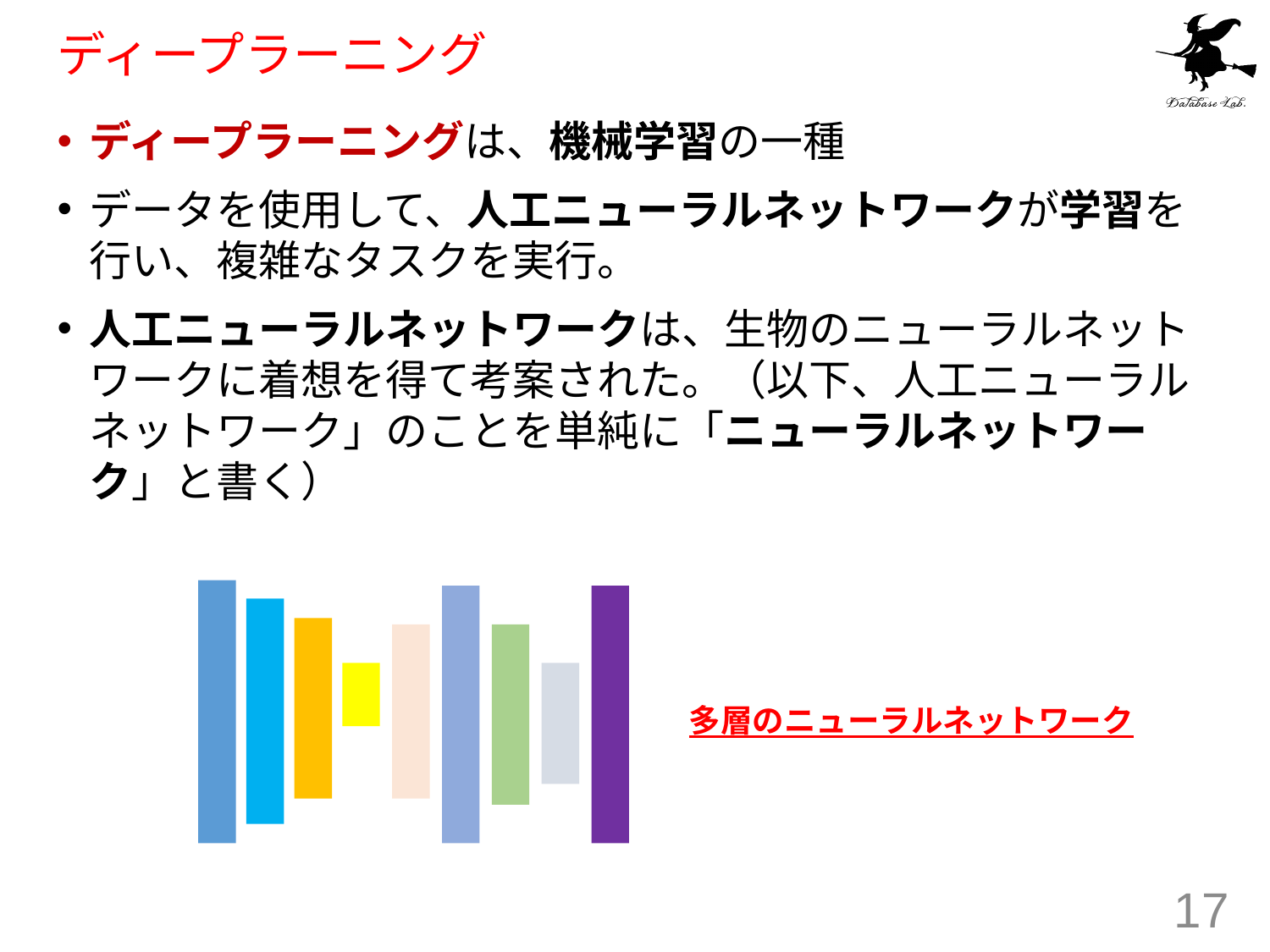

# ディープラーニング
ディープラーニングは、機械学習の一種
データを使用して、人工ニューラルネットワークが学習を行い、複雑なタスクを実行。
人工ニューラルネットワークは、生物のニューラルネットワークに着想を得て考案された。（以下、人工ニューラルネットワーク」のことを単純に「ニューラルネットワーク」と書く）

多層のニューラルネットワーク
17